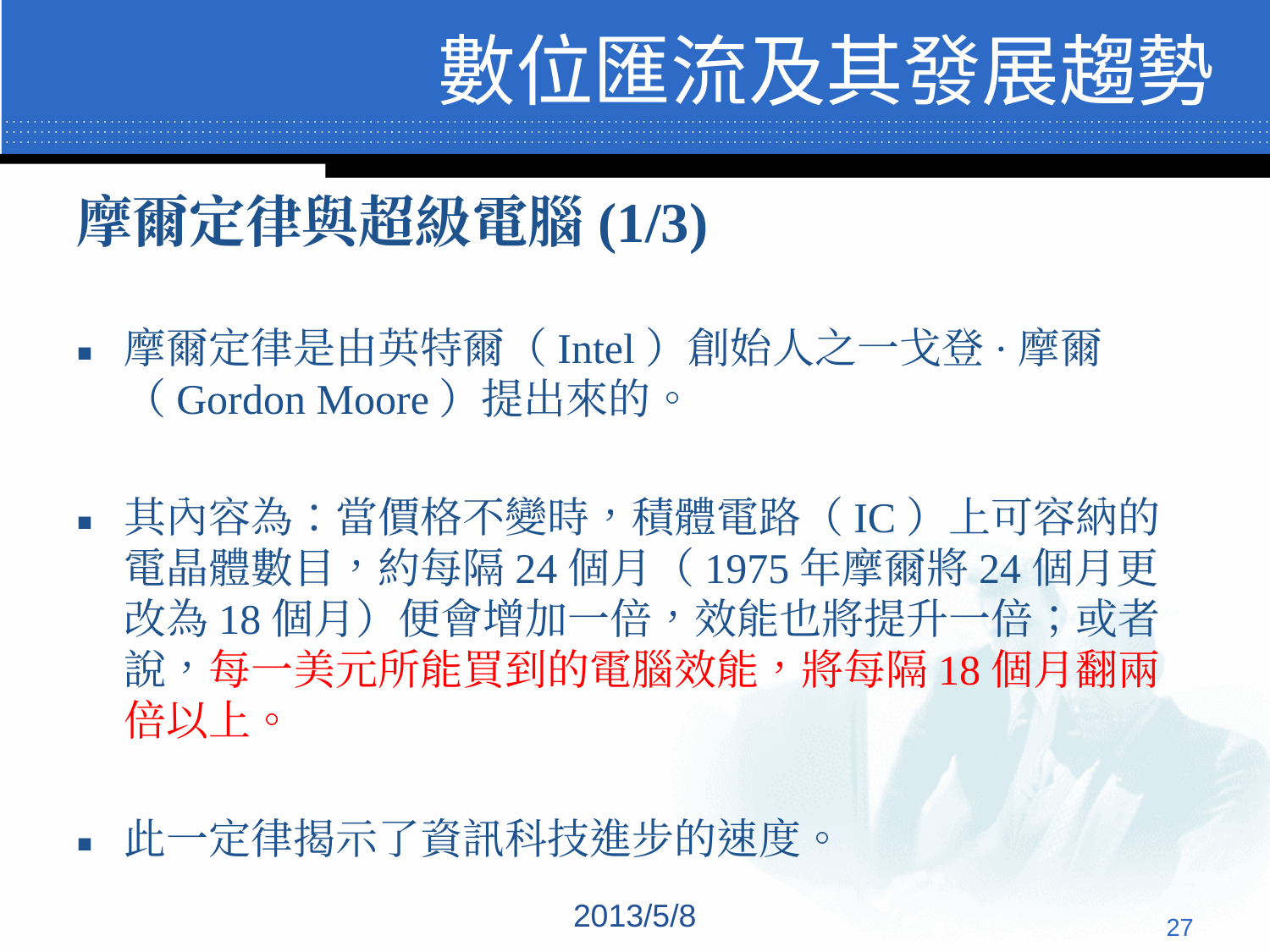

# 數位匯流及其發展趨勢
摩爾定律與超級電腦(1/3)

摩爾定律是由英特爾（Intel）創始人之一戈登·摩爾（Gordon Moore）提出來的。

其內容為：當價格不變時，積體電路（IC）上可容納的電晶體數目，約每隔24個月（1975年摩爾將24個月更改為18個月）便會增加一倍，效能也將提升一倍；或者說，每一美元所能買到的電腦效能，將每隔18個月翻兩倍以上。

此一定律揭示了資訊科技進步的速度。
2013/5/8
27